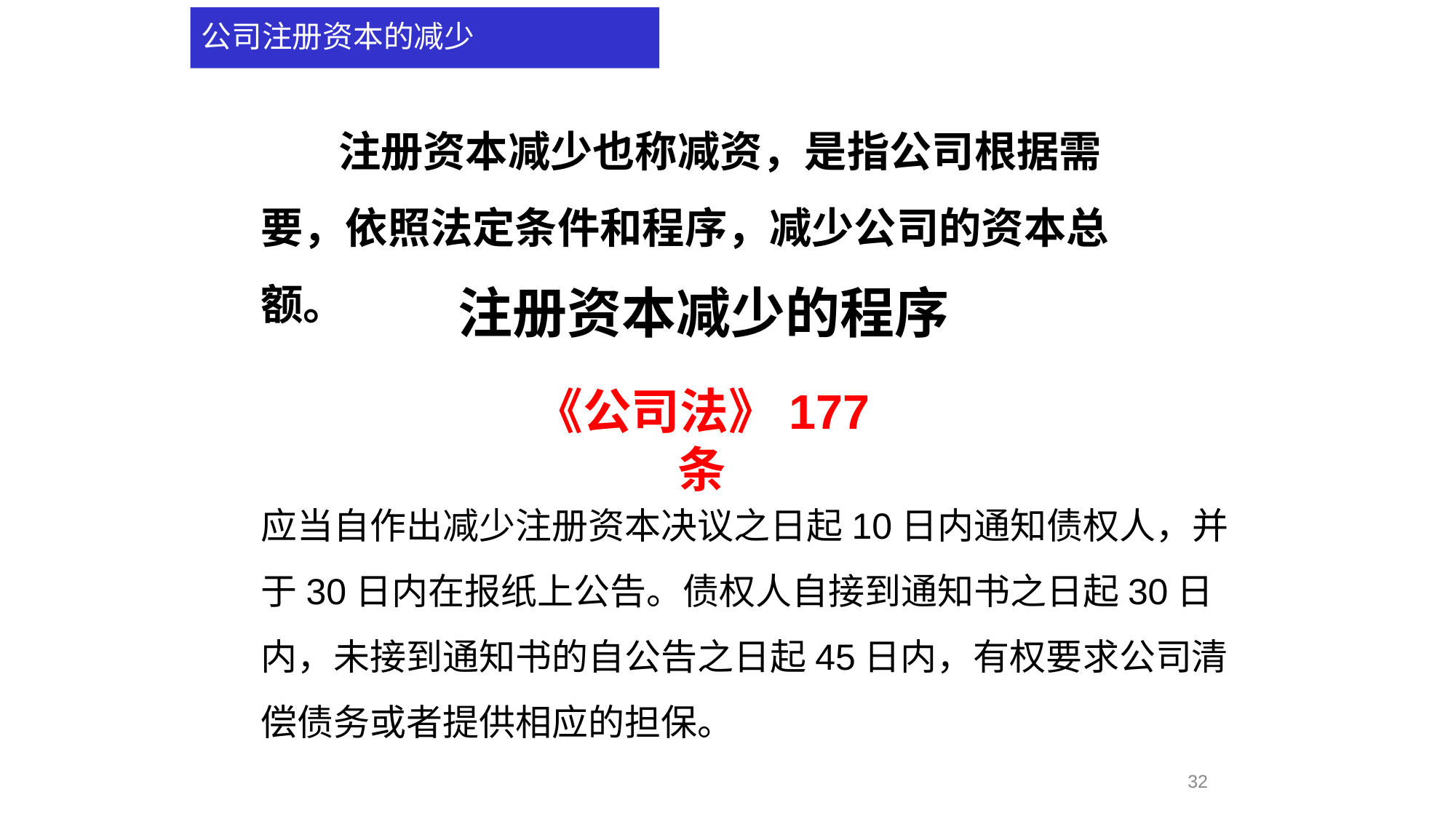

# 公司注册资本的减少
       注册资本减少也称减资，是指公司根据需要，依照法定条件和程序，减少公司的资本总额。
注册资本减少的程序
《公司法》177 条
应当自作出减少注册资本决议之日起10日内通知债权人，并于30日内在报纸上公告。债权人自接到通知书之日起30日内，未接到通知书的自公告之日起45日内，有权要求公司清偿债务或者提供相应的担保。
32